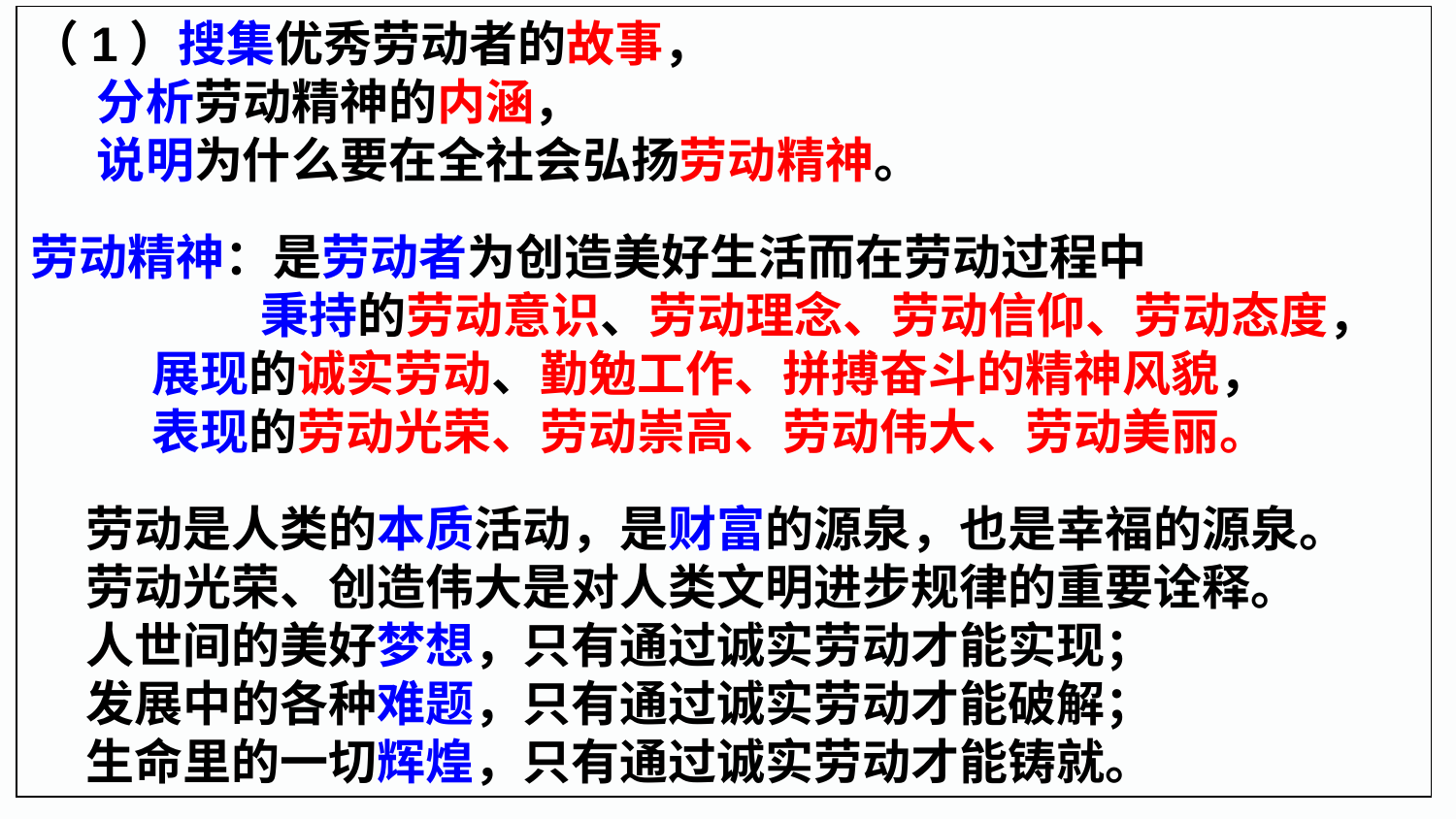

（1）搜集优秀劳动者的故事，
     分析劳动精神的内涵，
     说明为什么要在全社会弘扬劳动精神。

劳动精神：是劳动者为创造美好生活而在劳动过程中
                    秉持的劳动意识、劳动理念、劳动信仰、劳动态度，
          展现的诚实劳动、勤勉工作、拼搏奋斗的精神风貌，
          表现的劳动光荣、劳动崇高、劳动伟大、劳动美丽。

    劳动是人类的本质活动，是财富的源泉，也是幸福的源泉。
    劳动光荣、创造伟大是对人类文明进步规律的重要诠释。
    人世间的美好梦想，只有通过诚实劳动才能实现；
    发展中的各种难题，只有通过诚实劳动才能破解；
    生命里的一切辉煌，只有通过诚实劳动才能铸就。